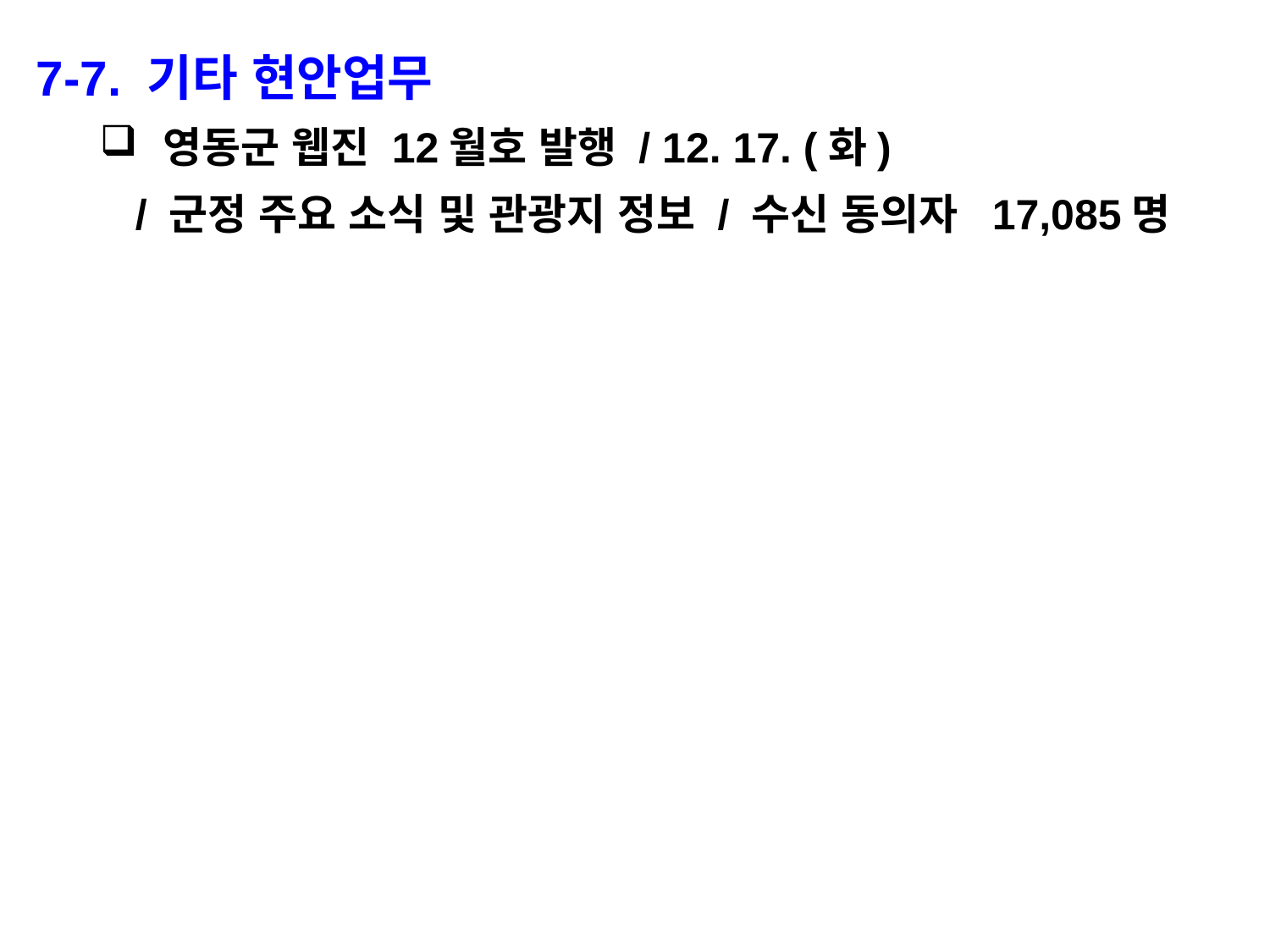

7-7. 기타 현안업무
영동군 웹진 12월호 발행 / 12. 17. (화)
   / 군정 주요 소식 및 관광지 정보 / 수신 동의자  17,085명